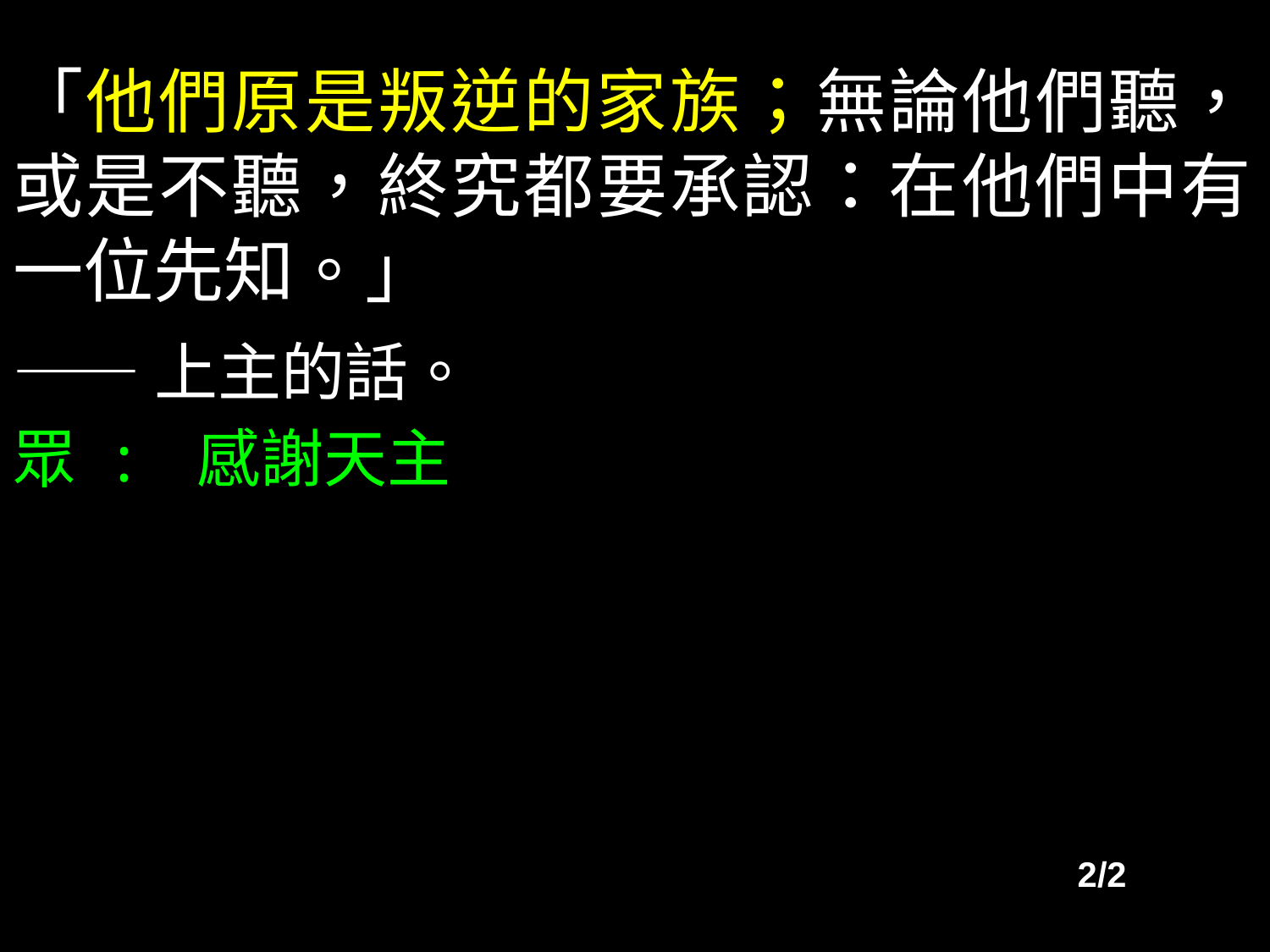

「他們原是叛逆的家族；無論他們聽，或是不聽，終究都要承認：在他們中有一位先知。」
——上主的話。
眾 : 感謝天主

2/2